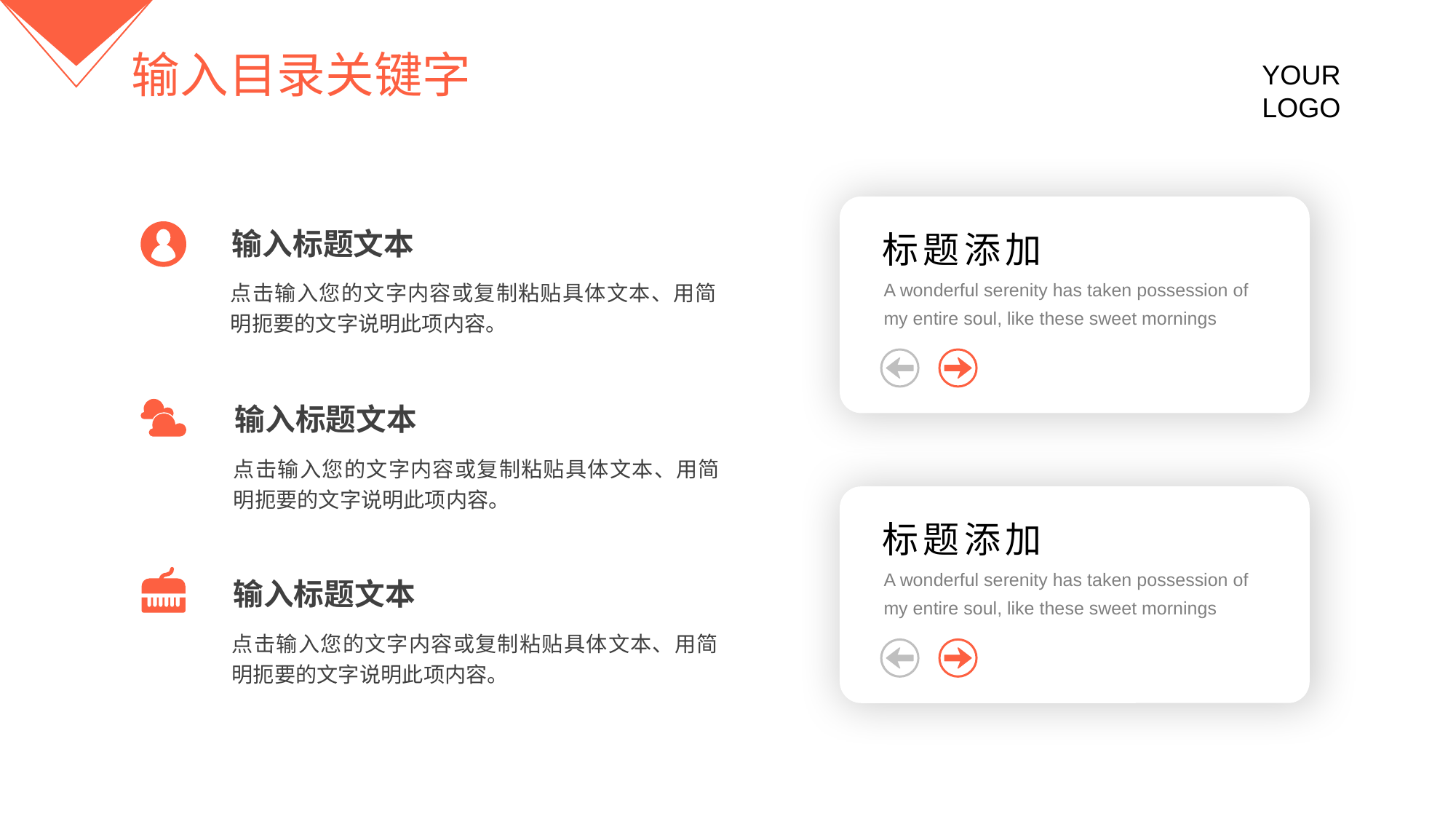

输入目录关键字
YOUR LOGO

标题添加
A wonderful serenity has taken possession of my entire soul, like these sweet mornings
输入标题文本
点击输入您的文字内容或复制粘贴具体文本、用简明扼要的文字说明此项内容。

输入标题文本
点击输入您的文字内容或复制粘贴具体文本、用简明扼要的文字说明此项内容。

标题添加
A wonderful serenity has taken possession of my entire soul, like these sweet mornings

输入标题文本
点击输入您的文字内容或复制粘贴具体文本、用简明扼要的文字说明此项内容。